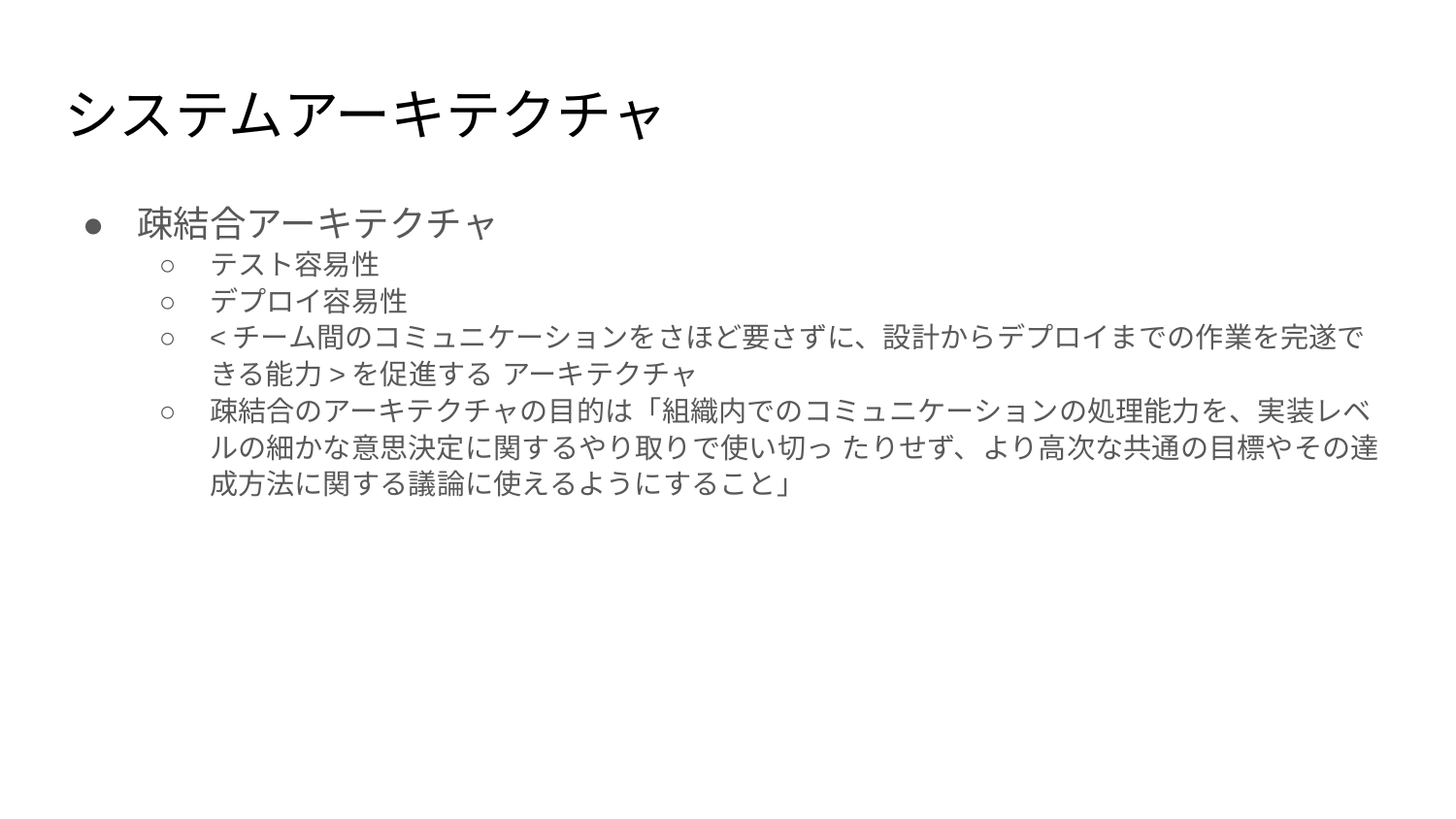

# システムアーキテクチャ
疎結合アーキテクチャ
テスト容易性
デプロイ容易性
<チーム間のコミュニケーションをさほど要さずに、設計からデプロイまでの作業を完遂できる能力>を促進する アーキテクチャ
疎結合のアーキテクチャの目的は「組織内でのコミュニケーションの処理能力を、実装レベルの細かな意思決定に関するやり取りで使い切っ たりせず、より高次な共通の目標やその達成方法に関する議論に使えるようにすること」